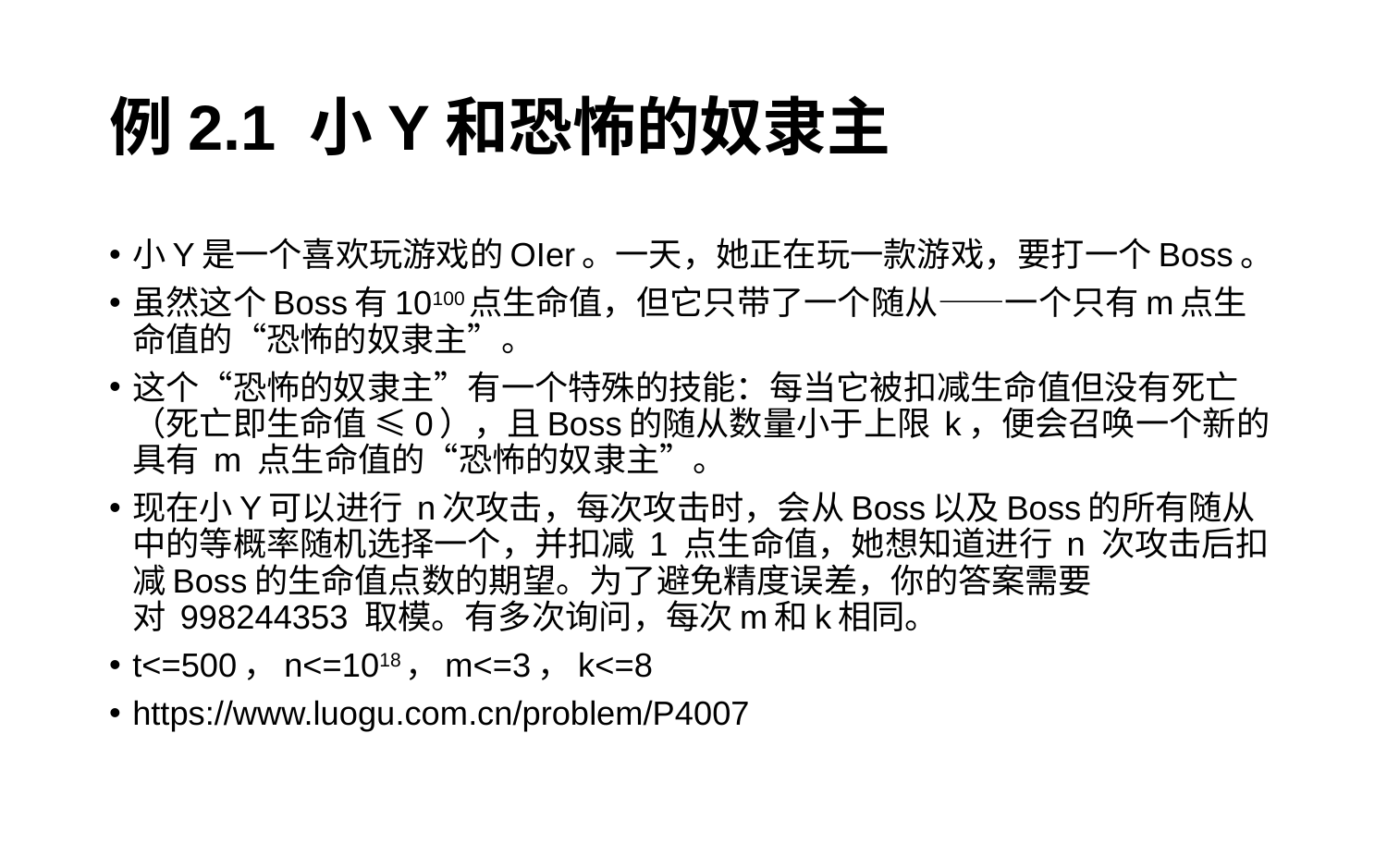

# 例2.1 小Y和恐怖的奴隶主
小Y是一个喜欢玩游戏的OIer。一天，她正在玩一款游戏，要打一个Boss。
虽然这个Boss有10100点生命值，但它只带了一个随从——一个只有m点生命值的“恐怖的奴隶主”。
这个“恐怖的奴隶主”有一个特殊的技能：每当它被扣减生命值但没有死亡（死亡即生命值 ≤0），且Boss的随从数量小于上限 k，便会召唤一个新的具有 m 点生命值的“恐怖的奴隶主”。
现在小Y可以进行 n次攻击，每次攻击时，会从Boss以及Boss的所有随从中的等概率随机选择一个，并扣减 1 点生命值，她想知道进行 n 次攻击后扣减Boss的生命值点数的期望。为了避免精度误差，你的答案需要对 998244353 取模。有多次询问，每次m和k相同。
t<=500，n<=1018，m<=3，k<=8
https://www.luogu.com.cn/problem/P4007